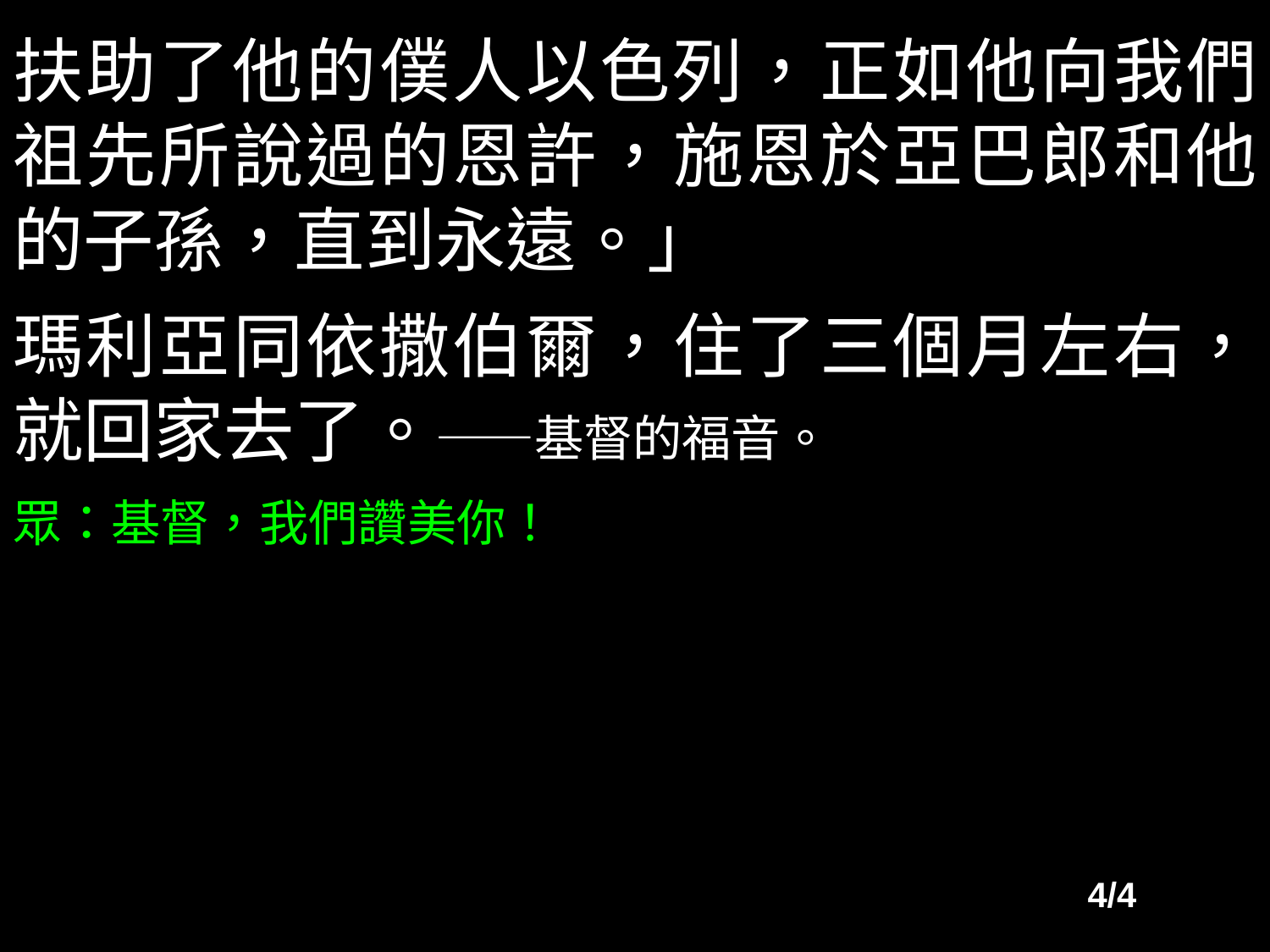

扶助了他的僕人以色列，正如他向我們祖先所說過的恩許，施恩於亞巴郎和他的子孫，直到永遠。」
瑪利亞同依撒伯爾，住了三個月左右，就回家去了。——基督的福音。
眾：基督，我們讚美你！

4/4